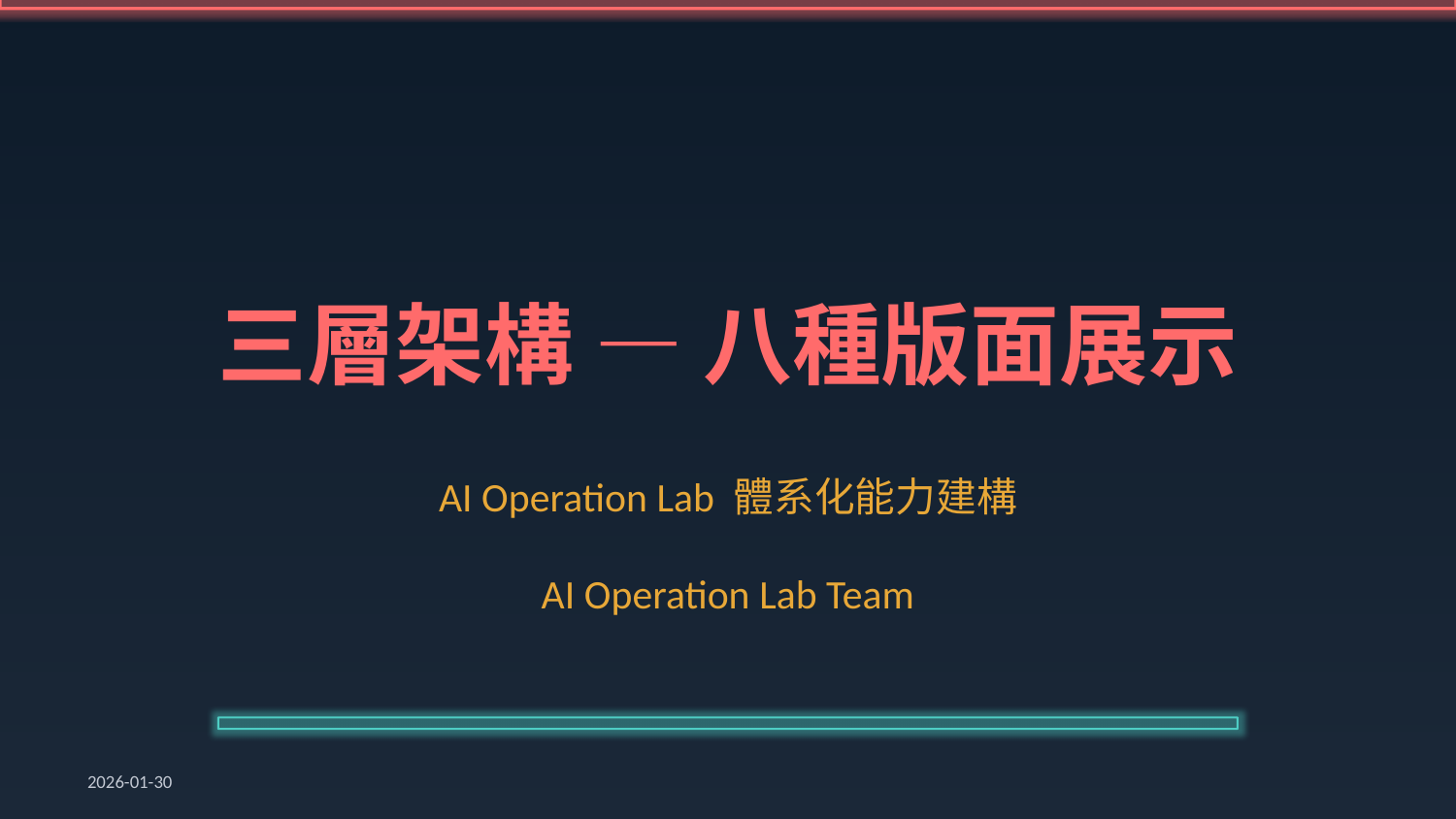

# 三層架構 — 八種版面展示
AI Operation Lab 體系化能力建構
AI Operation Lab Team
2026-01-30